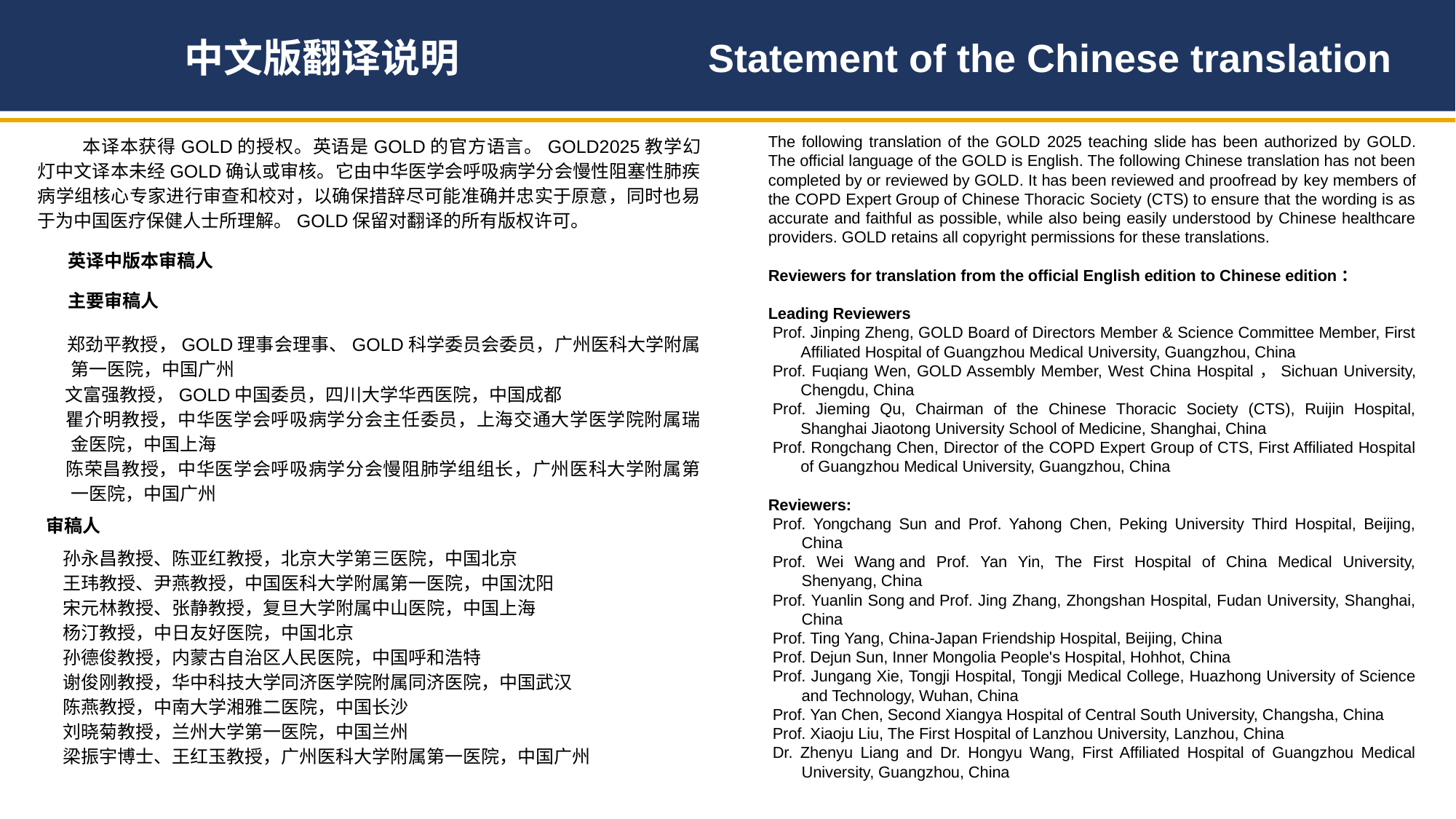

中文版翻译说明                           Statement of the Chinese translation
  本译本获得GOLD的授权。英语是GOLD的官方语言。GOLD2025教学幻灯中文译本未经GOLD确认或审核。它由中华医学会呼吸病学分会慢性阻塞性肺疾病学组核心专家进行审查和校对，以确保措辞尽可能准确并忠实于原意，同时也易于为中国医疗保健人士所理解。GOLD保留对翻译的所有版权许可。
英译中版本审稿人
主要审稿人
 郑劲平教授，GOLD理事会理事、GOLD科学委员会委员，广州医科大学附属第一医院，中国广州
 文富强教授，GOLD中国委员，四川大学华西医院，中国成都
 瞿介明教授，中华医学会呼吸病学分会主任委员，上海交通大学医学院附属瑞金医院，中国上海
 陈荣昌教授，中华医学会呼吸病学分会慢阻肺学组组长，广州医科大学附属第一医院，中国广州
 审稿人
 孙永昌教授、陈亚红教授，北京大学第三医院，中国北京
 王玮教授、尹燕教授，中国医科大学附属第一医院，中国沈阳
 宋元林教授、张静教授，复旦大学附属中山医院，中国上海
 杨汀教授，中日友好医院，中国北京
 孙德俊教授，内蒙古自治区人民医院，中国呼和浩特
 谢俊刚教授，华中科技大学同济医学院附属同济医院，中国武汉
 陈燕教授，中南大学湘雅二医院，中国长沙
 刘晓菊教授，兰州大学第一医院，中国兰州
 梁振宇博士、王红玉教授，广州医科大学附属第一医院，中国广州
The following translation of the GOLD 2025 teaching slide has been authorized by GOLD. The official language of the GOLD is English. The following Chinese translation has not been completed by or reviewed by GOLD. It has been reviewed and proofread by key members of the COPD Expert Group of Chinese Thoracic Society (CTS) to ensure that the wording is as accurate and faithful as possible, while also being easily understood by Chinese healthcare providers. GOLD retains all copyright permissions for these translations.

Reviewers for translation from the official English edition to Chinese edition：

Leading Reviewers
 Prof. Jinping Zheng, GOLD Board of Directors Member & Science Committee Member, First Affiliated Hospital of Guangzhou Medical University, Guangzhou, China
 Prof. Fuqiang Wen, GOLD Assembly Member, West China Hospital，Sichuan University, Chengdu, China
 Prof. Jieming Qu, Chairman of the Chinese Thoracic Society (CTS), Ruijin Hospital, Shanghai Jiaotong University School of Medicine, Shanghai, China
 Prof. Rongchang Chen, Director of the COPD Expert Group of CTS, First Affiliated Hospital of Guangzhou Medical University, Guangzhou, China

Reviewers:
 Prof. Yongchang Sun and Prof. Yahong Chen, Peking University Third Hospital, Beijing, China
 Prof. Wei Wang and Prof. Yan Yin, The First Hospital of China Medical University, Shenyang, China
 Prof. Yuanlin Song and Prof. Jing Zhang, Zhongshan Hospital, Fudan University, Shanghai, China
 Prof. Ting Yang, China-Japan Friendship Hospital, Beijing, China
 Prof. Dejun Sun, Inner Mongolia People's Hospital, Hohhot, China
 Prof. Jungang Xie, Tongji Hospital, Tongji Medical College, Huazhong University of Science and Technology, Wuhan, China
 Prof. Yan Chen, Second Xiangya Hospital of Central South University, Changsha, China
 Prof. Xiaoju Liu, The First Hospital of Lanzhou University, Lanzhou, China
 Dr. Zhenyu Liang and Dr. Hongyu Wang, First Affiliated Hospital of Guangzhou Medical University, Guangzhou, China